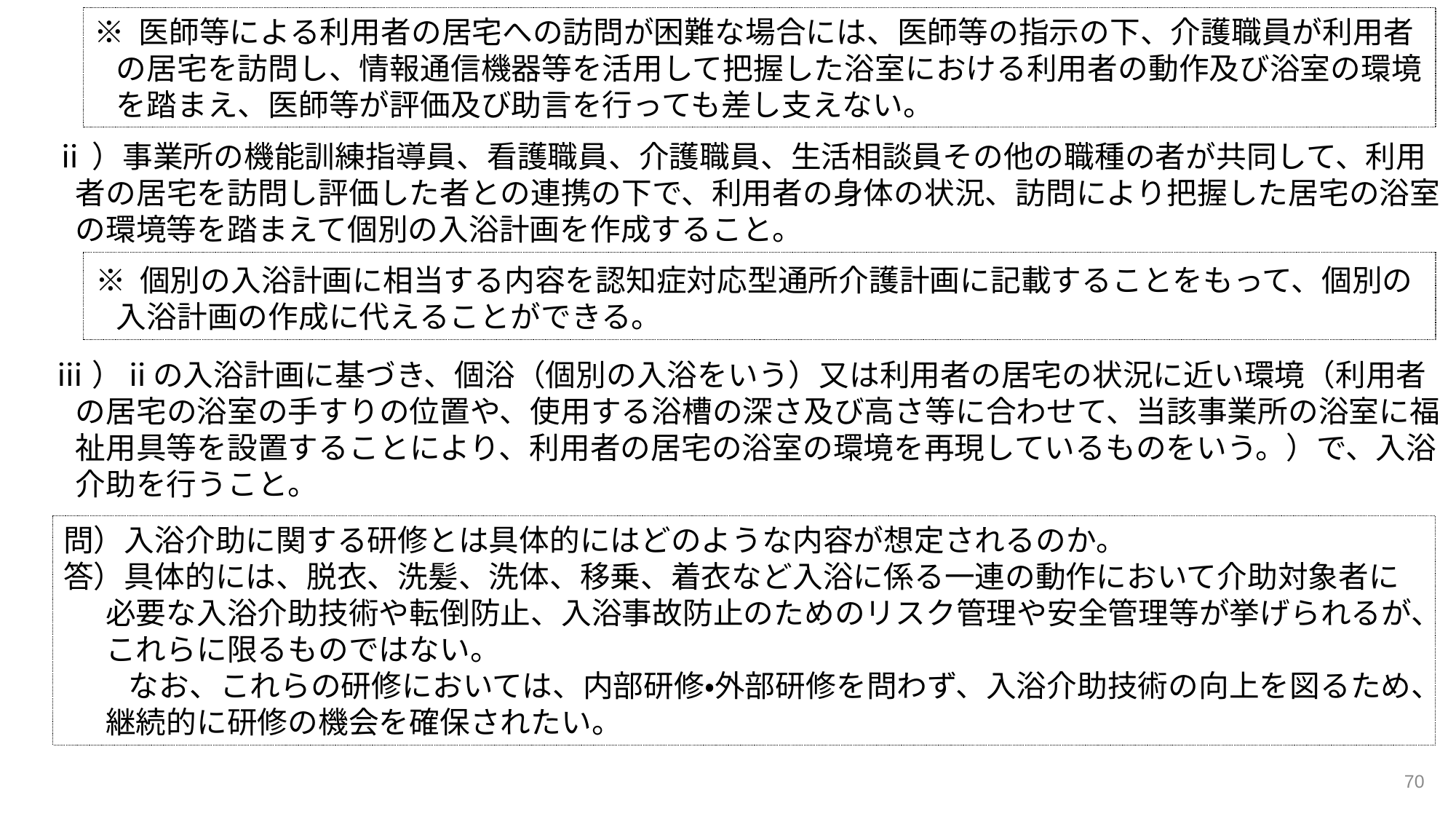

ⅱ）事業所の機能訓練指導員、看護職員、介護職員、生活相談員その他の職種の者が共同して、利用者の居宅を訪問し評価した者との連携の下で、利用者の身体の状況、訪問により把握した居宅の浴室の環境等を踏まえて個別の入浴計画を作成すること。

ⅲ）ⅱの入浴計画に基づき、個浴（個別の入浴をいう）又は利用者の居宅の状況に近い環境（利用者の居宅の浴室の手すりの位置や、使用する浴槽の深さ及び高さ等に合わせて、当該事業所の浴室に福祉用具等を設置することにより、利用者の居宅の浴室の環境を再現しているものをいう。）で、入浴介助を行うこと。

※ 医師等による利用者の居宅への訪問が困難な場合には、医師等の指示の下、介護職員が利用者の居宅を訪問し、情報通信機器等を活用して把握した浴室における利用者の動作及び浴室の環境を踏まえ、医師等が評価及び助言を行っても差し支えない。
※ 個別の入浴計画に相当する内容を認知症対応型通所介護計画に記載することをもって、個別の入浴計画の作成に代えることができる。
問）入浴介助に関する研修とは具体的にはどのような内容が想定されるのか。
答）具体的には、脱衣、洗髪、洗体、移乗、着衣など入浴に係る一連の動作において介助対象者に必要な入浴介助技術や転倒防止、入浴事故防止のためのリスク管理や安全管理等が挙げられるが、これらに限るものではない。
なお、これらの研修においては、内部研修・外部研修を問わず、入浴介助技術の向上を図るため、継続的に研修の機会を確保されたい。
70